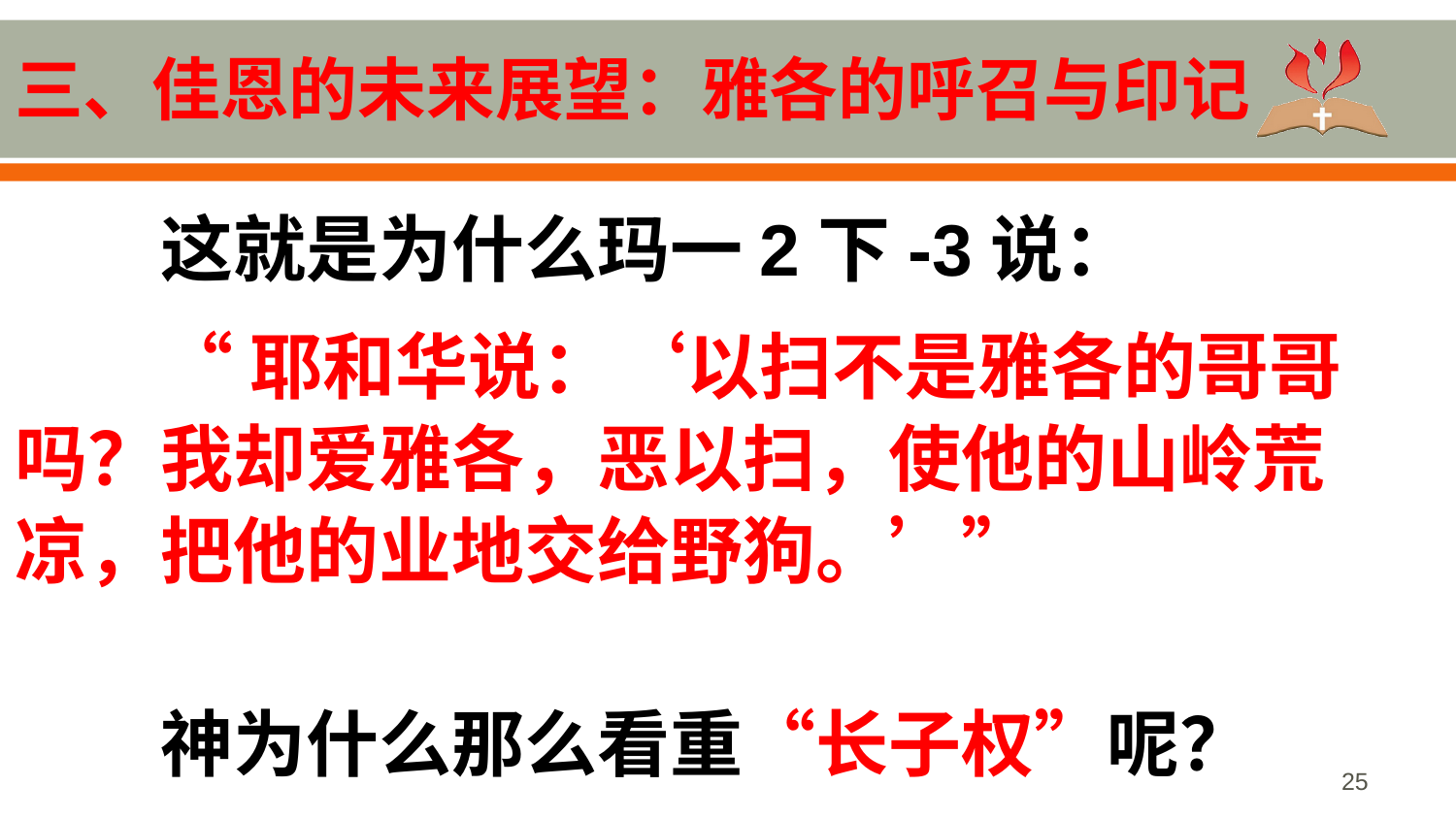

# 三、佳恩的未来展望：雅各的呼召与印记
这就是为什么玛一2下-3说：
“耶和华说：‘以扫不是雅各的哥哥吗？我却爱雅各，恶以扫，使他的山岭荒凉，把他的业地交给野狗。’”

神为什么那么看重“长子权”呢？

25